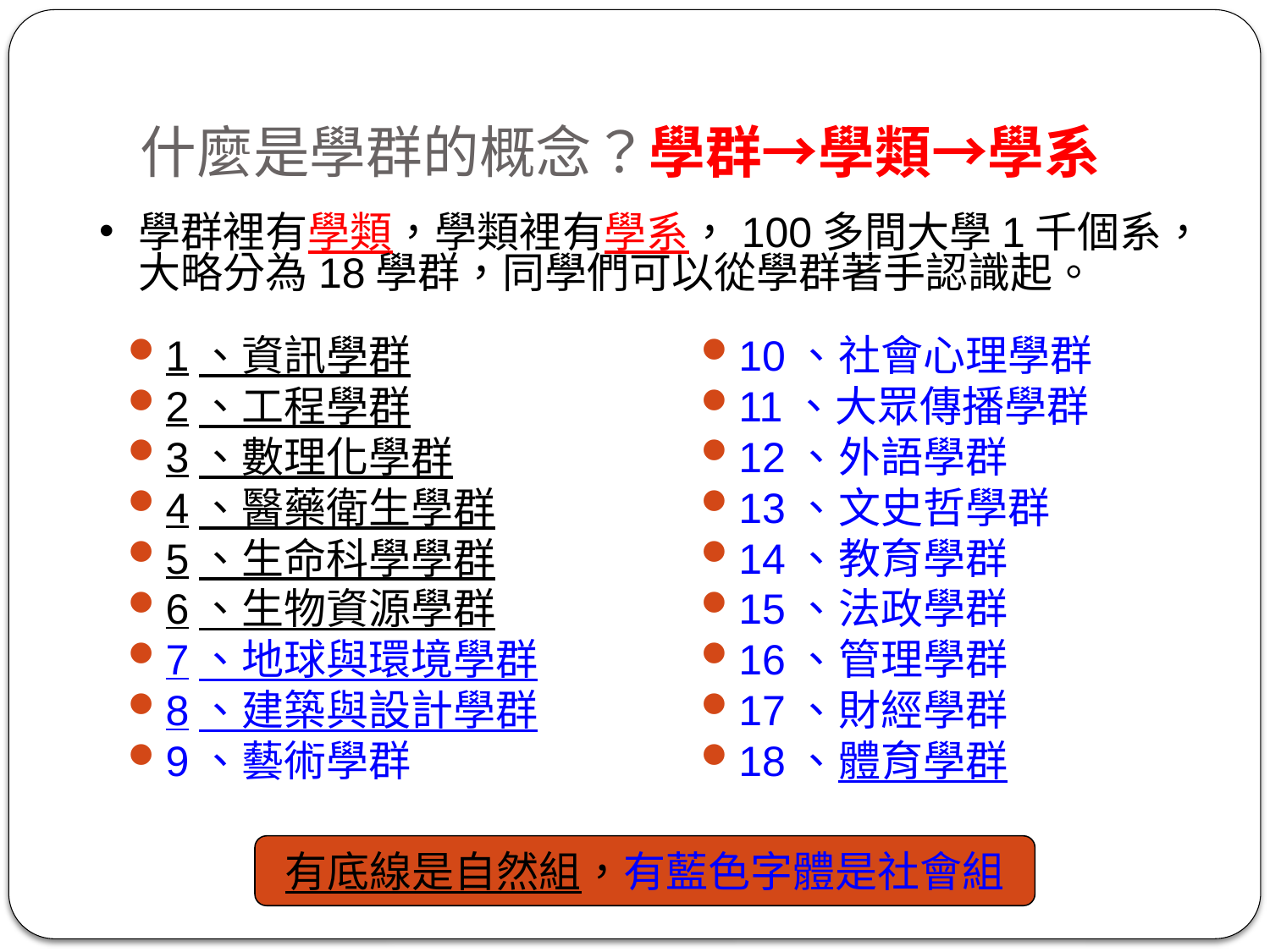

# 什麼是學群的概念？學群→學類→學系
學群裡有學類，學類裡有學系，100多間大學1千個系，大略分為18學群，同學們可以從學群著手認識起。
1、資訊學群
2、工程學群
3、數理化學群
4、醫藥衛生學群
5、生命科學學群
6、生物資源學群
7、地球與環境學群
8、建築與設計學群
9、藝術學群
10、社會心理學群
11、大眾傳播學群
12、外語學群
13、文史哲學群
14、教育學群
15、法政學群
16、管理學群
17、財經學群
18、體育學群
有底線是自然組，有藍色字體是社會組